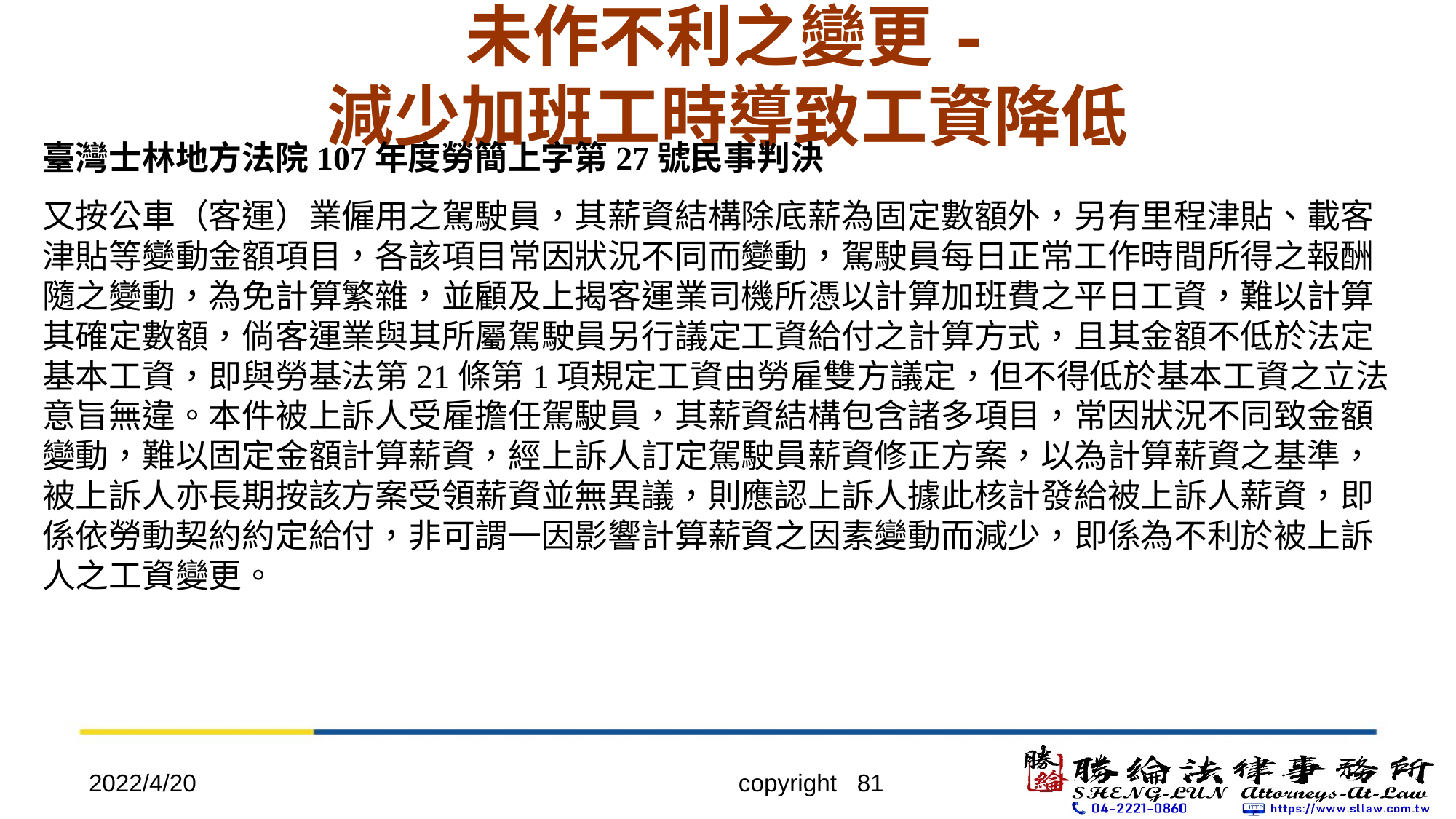

# 未作不利之變更- 減少加班工時導致工資降低

臺灣士林地方法院107年度勞簡上字第27號民事判決

又按公車（客運）業僱用之駕駛員，其薪資結構除底薪為固定數額外，另有里程津貼、載客津貼等變動金額項目，各該項目常因狀況不同而變動，駕駛員每日正常工作時間所得之報酬隨之變動，為免計算繁雜，並顧及上揭客運業司機所憑以計算加班費之平日工資，難以計算其確定數額，倘客運業與其所屬駕駛員另行議定工資給付之計算方式，且其金額不低於法定基本工資，即與勞基法第21條第1項規定工資由勞雇雙方議定，但不得低於基本工資之立法意旨無違。本件被上訴人受雇擔任駕駛員，其薪資結構包含諸多項目，常因狀況不同致金額變動，難以固定金額計算薪資，經上訴人訂定駕駛員薪資修正方案，以為計算薪資之基準，被上訴人亦長期按該方案受領薪資並無異議，則應認上訴人據此核計發給被上訴人薪資，即係依勞動契約約定給付，非可謂一因影響計算薪資之因素變動而減少，即係為不利於被上訴人之工資變更。
2022/4/20
copyright   81